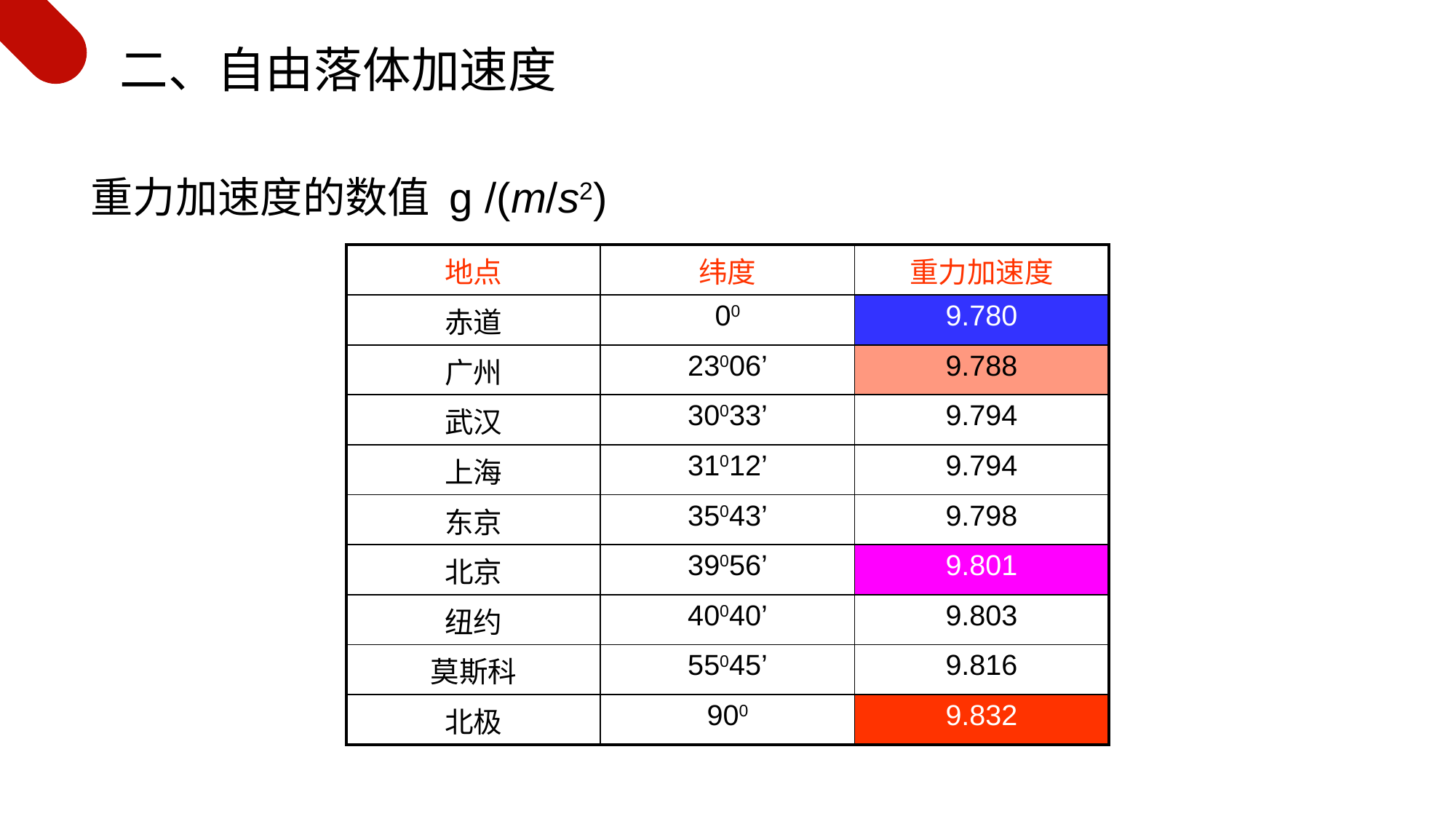

二、自由落体加速度
重力加速度的数值 g /(m/s2)
| 地点 | 纬度 | 重力加速度 |
| --- | --- | --- |
| 赤道 | 00 | 9.780 |
| 广州 | 23006’ | 9.788 |
| 武汉 | 30033’ | 9.794 |
| 上海 | 31012’ | 9.794 |
| 东京 | 35043’ | 9.798 |
| 北京 | 39056’ | 9.801 |
| 纽约 | 40040’ | 9.803 |
| 莫斯科 | 55045’ | 9.816 |
| 北极 | 900 | 9.832 |